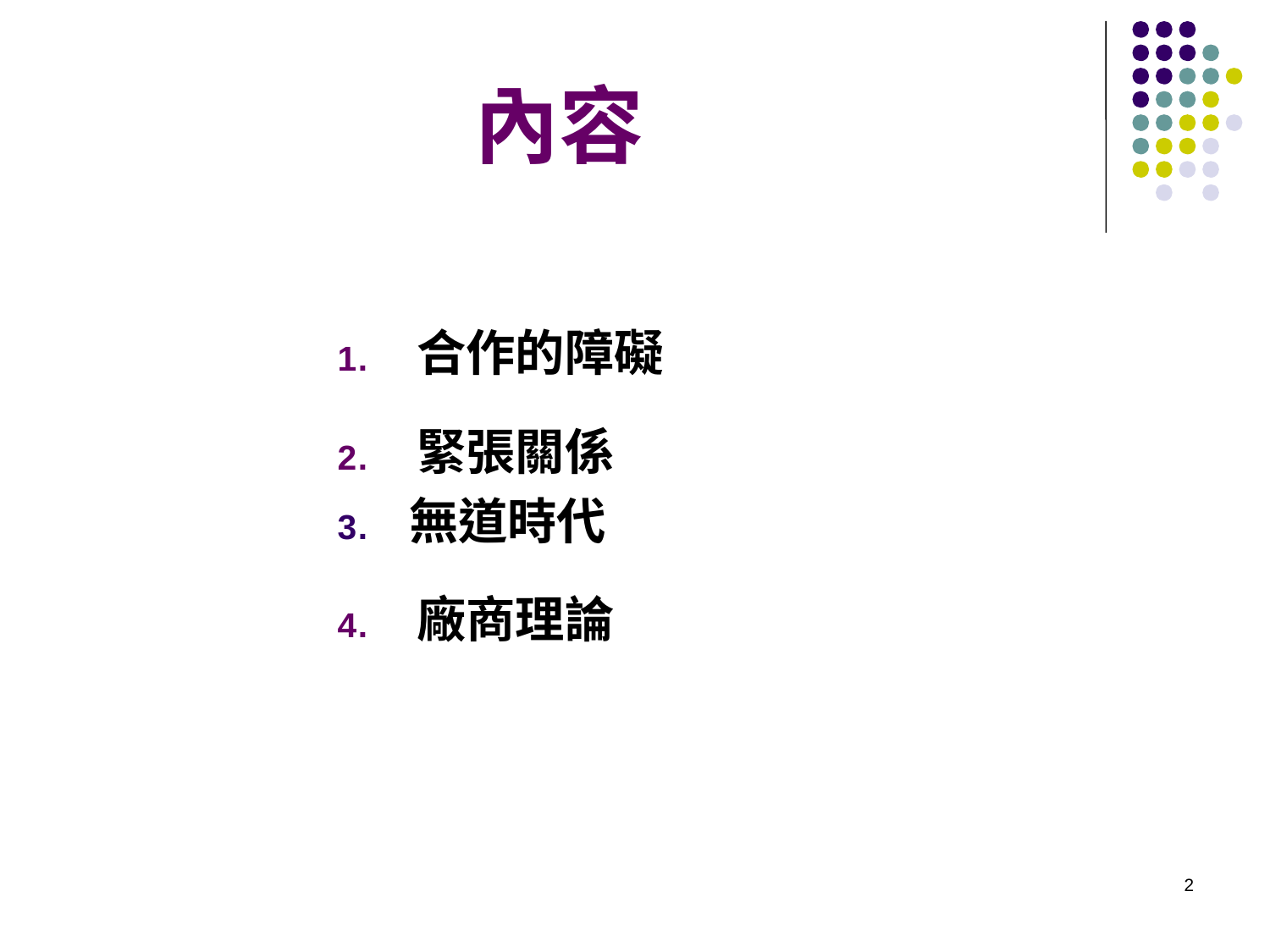

# 內容
合作的障礙
緊張關係
無道時代
廠商理論

2